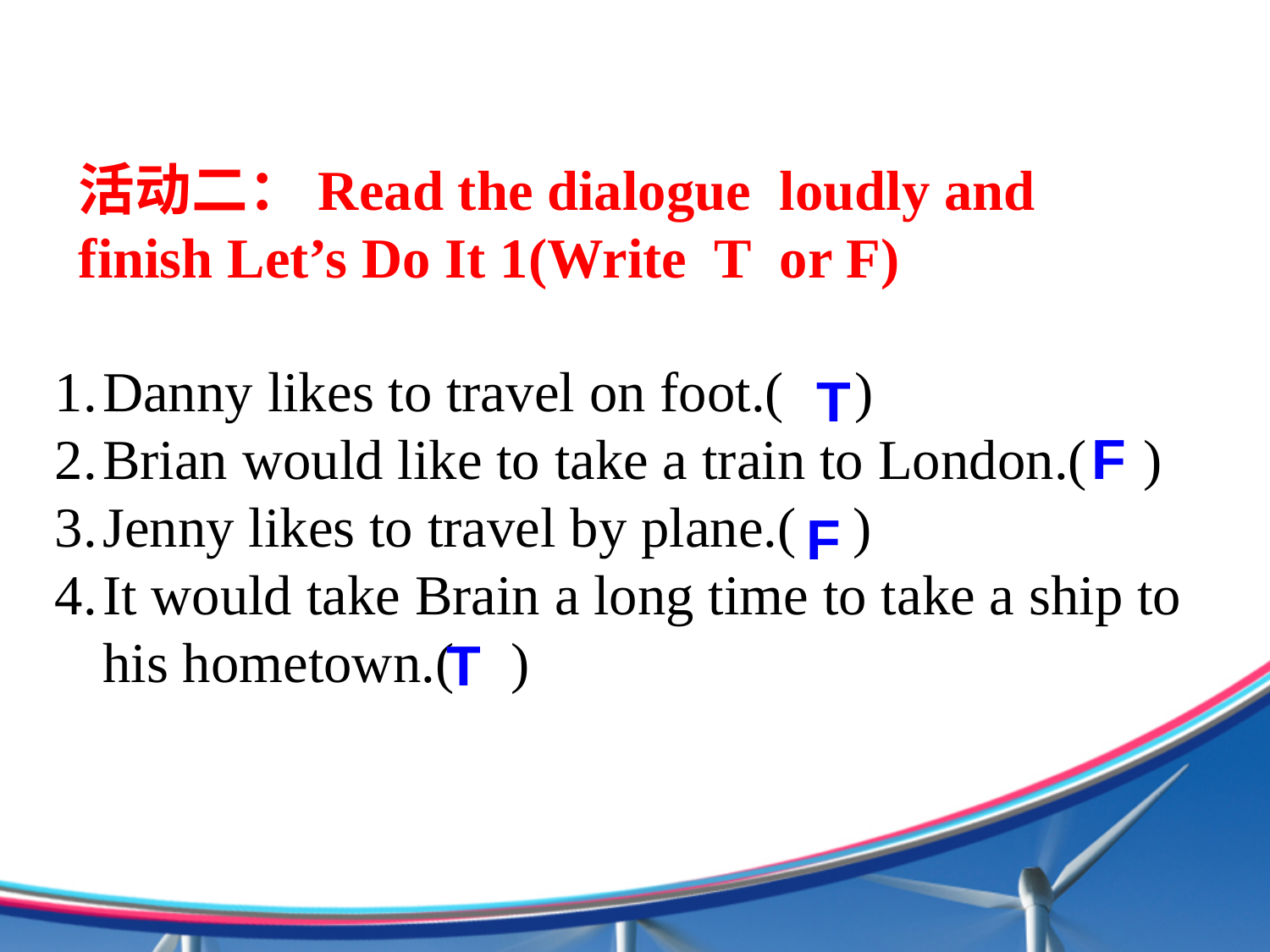

活动二：Read the dialogue  loudly and finish Let’s Do It 1(Write  T  or F)
Danny likes to travel on foot.(     )
Brian would like to take a train to London.(    )
Jenny likes to travel by plane.(    )
It would take Brain a long time to take a ship to his hometown.(    )
T
F
F
T